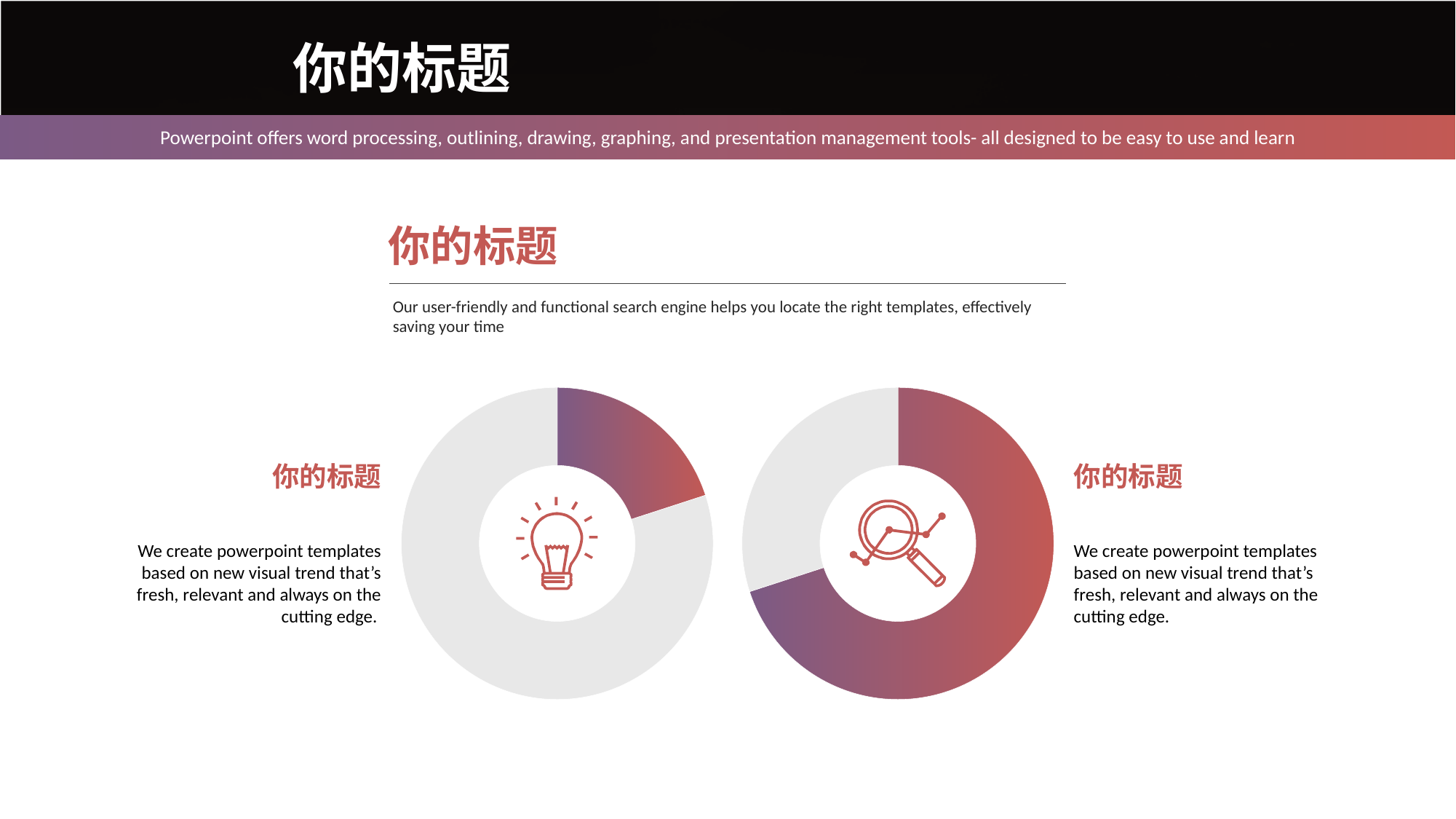

你的标题
Powerpoint offers word processing, outlining, drawing, graphing, and presentation management tools- all designed to be easy to use and learn
你的标题
Our user-friendly and functional search engine helps you locate the right templates, effectively saving your time

### Chart

| Category | 판매 |
|---|---|
| 1분기 | 20.0 |
| 2분기 | 80.0 |

### Chart

| Category | 판매 |
|---|---|
| 1분기 | 70.0 |
| 2분기 | 30.0 |
你的标题
We create powerpoint templates based on new visual trend that’s fresh, relevant and always on the cutting edge.
你的标题
We create powerpoint templates based on new visual trend that’s fresh, relevant and always on the cutting edge.